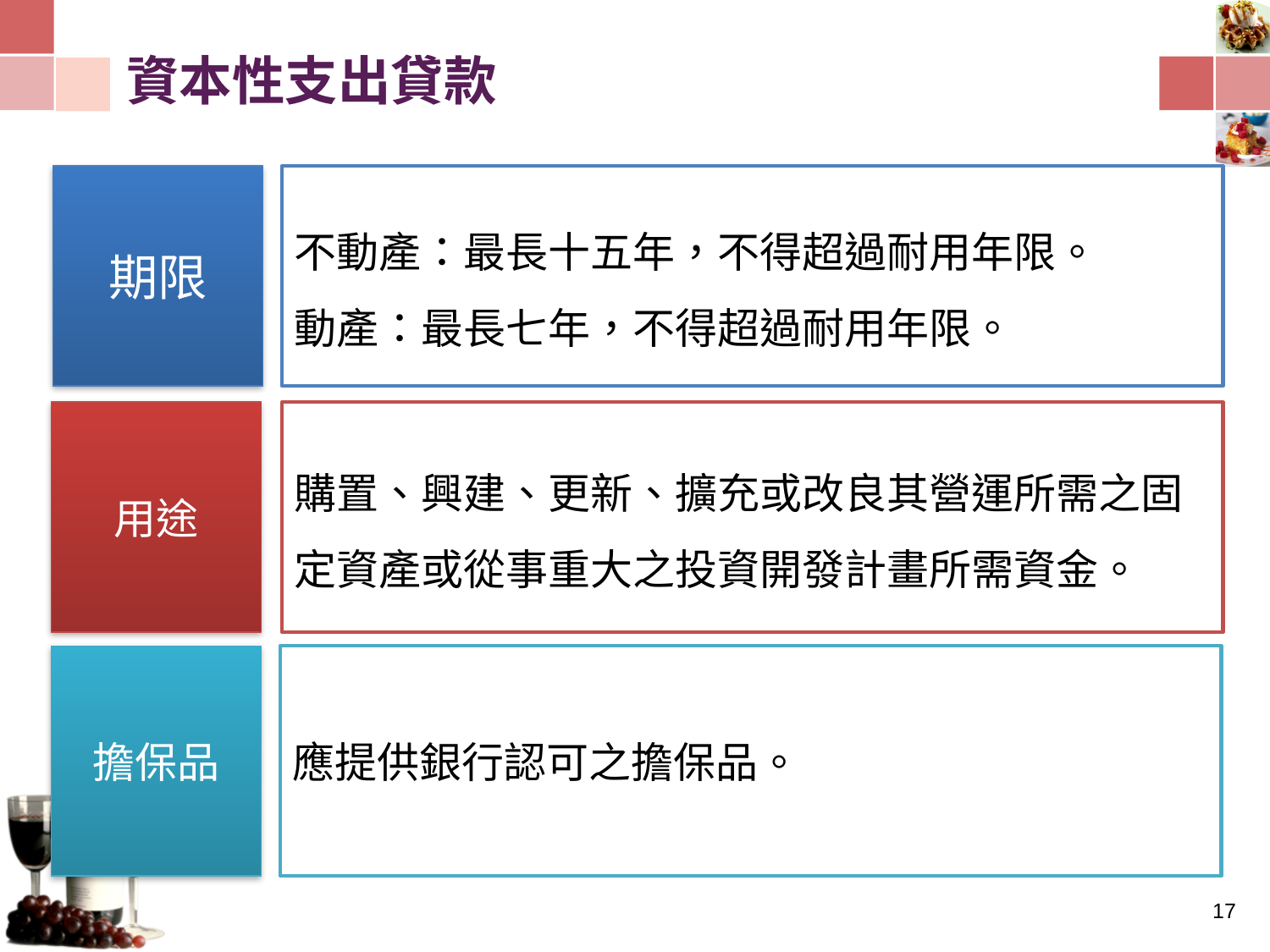

# 資本性支出貸款
期限
不動產：最長十五年，不得超過耐用年限。
動產：最長七年，不得超過耐用年限。
用途
購置、興建、更新、擴充或改良其營運所需之固定資產或從事重大之投資開發計畫所需資金。
擔保品
應提供銀行認可之擔保品。
17